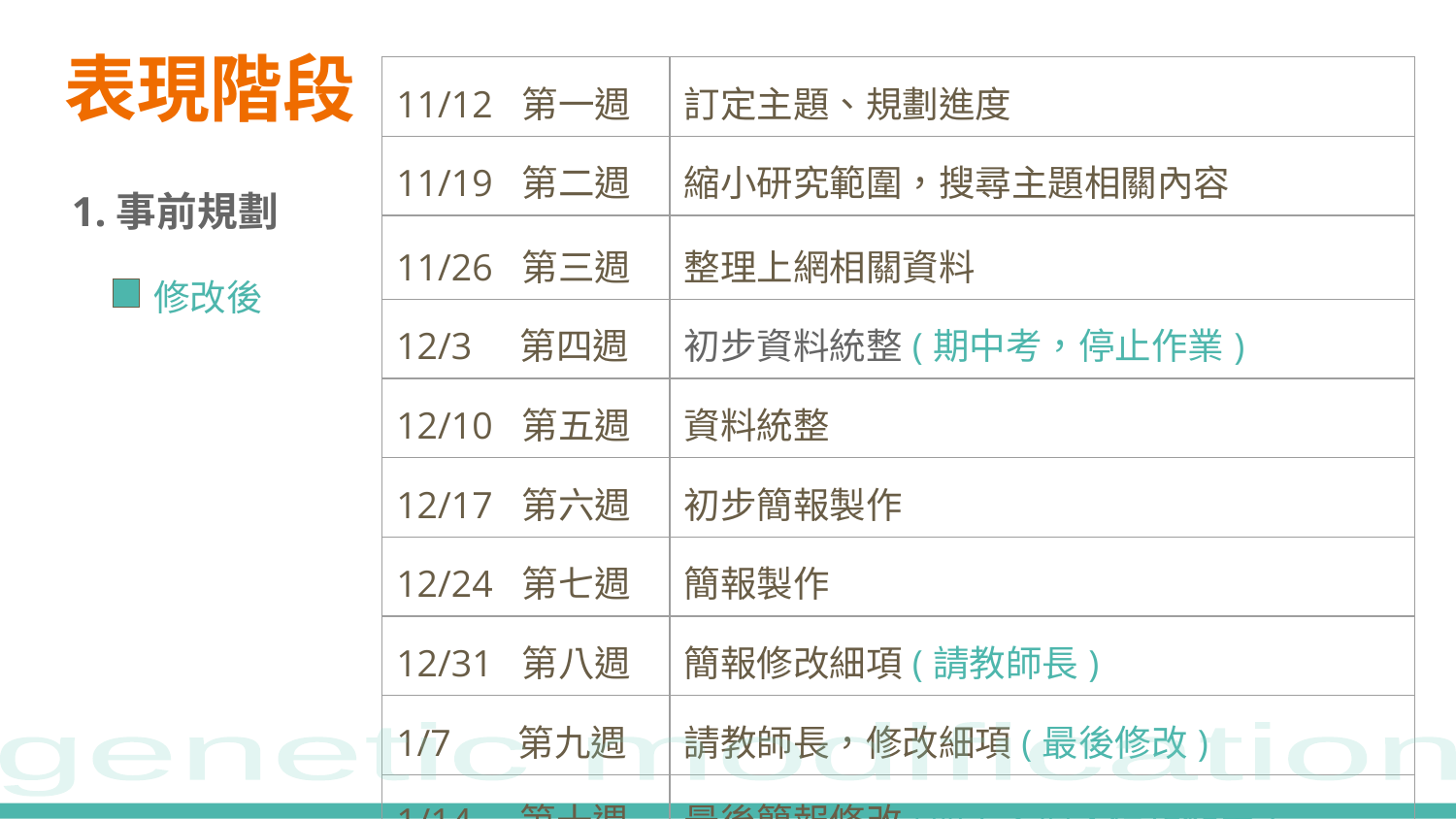

# 表現階段
| 11/12 第一週 | 訂定主題、規劃進度 |
| --- | --- |
| 11/19 第二週 | 縮小研究範圍，搜尋主題相關內容 |
| 11/26 第三週 | 整理上網相關資料 |
| 12/3 第四週 | 初步資料統整(期中考，停止作業) |
| 12/10 第五週 | 資料統整 |
| 12/17 第六週 | 初步簡報製作 |
| 12/24 第七週 | 簡報製作 |
| 12/31 第八週 | 簡報修改細項(請教師長) |
| 1/7 第九週 | 請教師長，修改細項(最後修改) |
| 1/14 第十週 | 最後簡報修改(期末考週，停止作業) |
1.事前規劃
修改後

genetic modification